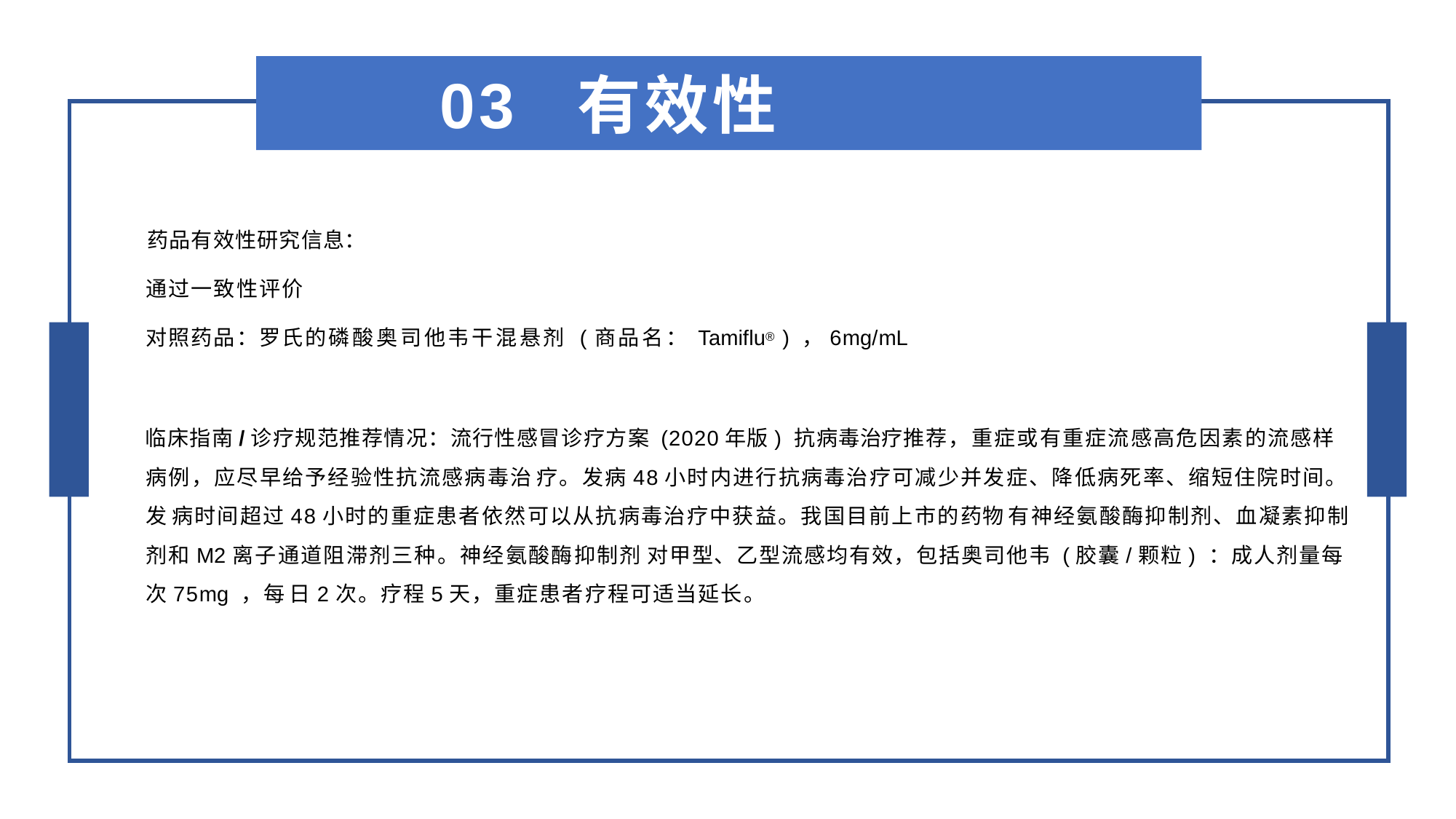

03  有效性

药品有效性研究信息：
通过一致性评价
对照药品：罗氏的磷酸奥司他韦干混悬剂 (商品名： Tamiflu® ) ，6mg/mL

临床指南/诊疗规范推荐情况：流行性感冒诊疗方案 (2020年版) 抗病毒治疗推荐，重症或有重症流感高危因素的流感样病例，应尽早给予经验性抗流感病毒治 疗。发病48小时内进行抗病毒治疗可减少并发症、降低病死率、缩短住院时间。发 病时间超过48小时的重症患者依然可以从抗病毒治疗中获益。我国目前上市的药物 有神经氨酸酶抑制剂、血凝素抑制剂和M2离子通道阻滞剂三种。神经氨酸酶抑制剂 对甲型、乙型流感均有效，包括奥司他韦 (胶囊/颗粒) ：成人剂量每次75mg ，每 日2次。疗程5天，重症患者疗程可适当延长。